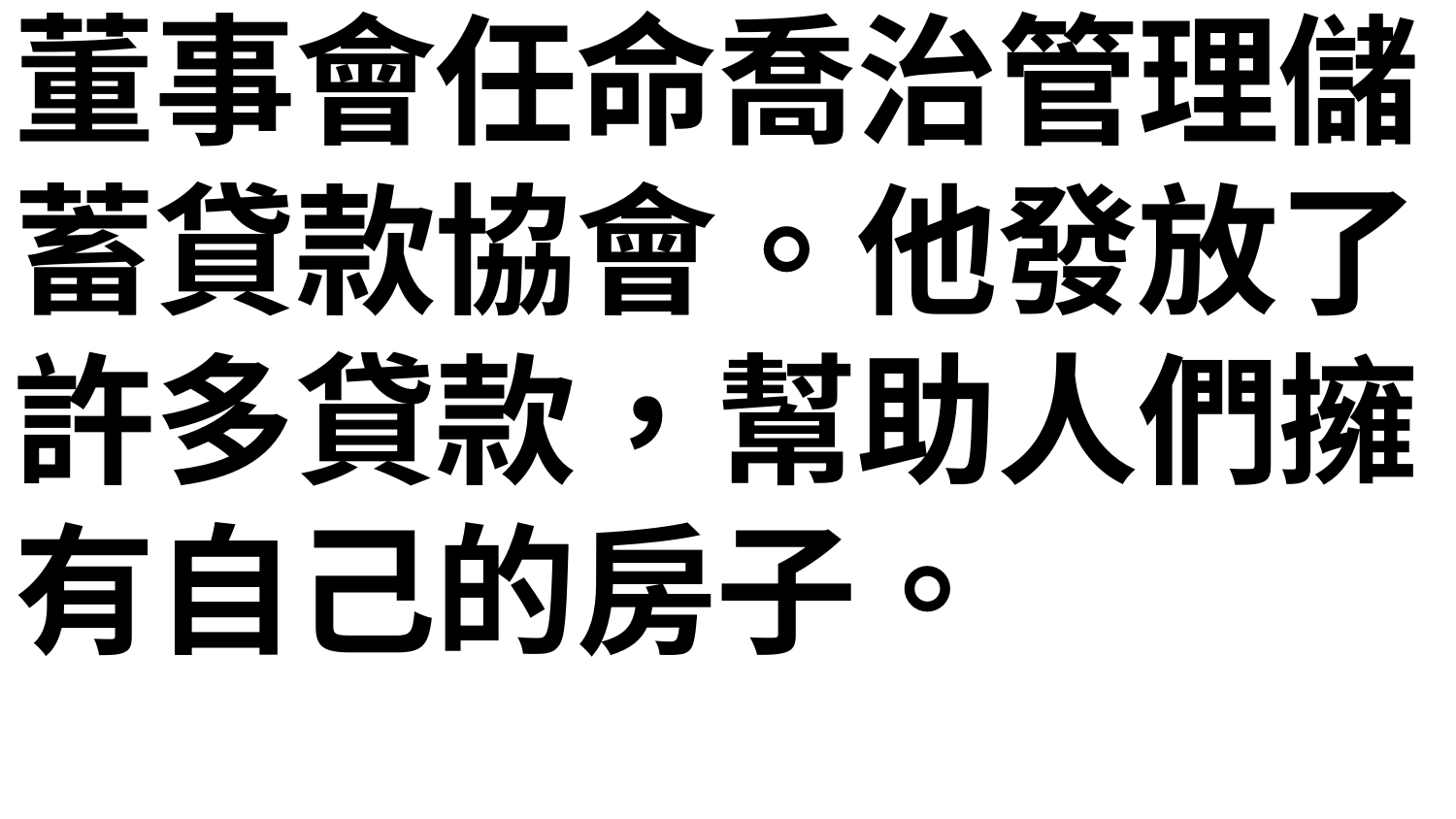

董事會任命喬治管理儲蓄貸款協會。他發放了許多貸款，幫助人們擁有自己的房子。